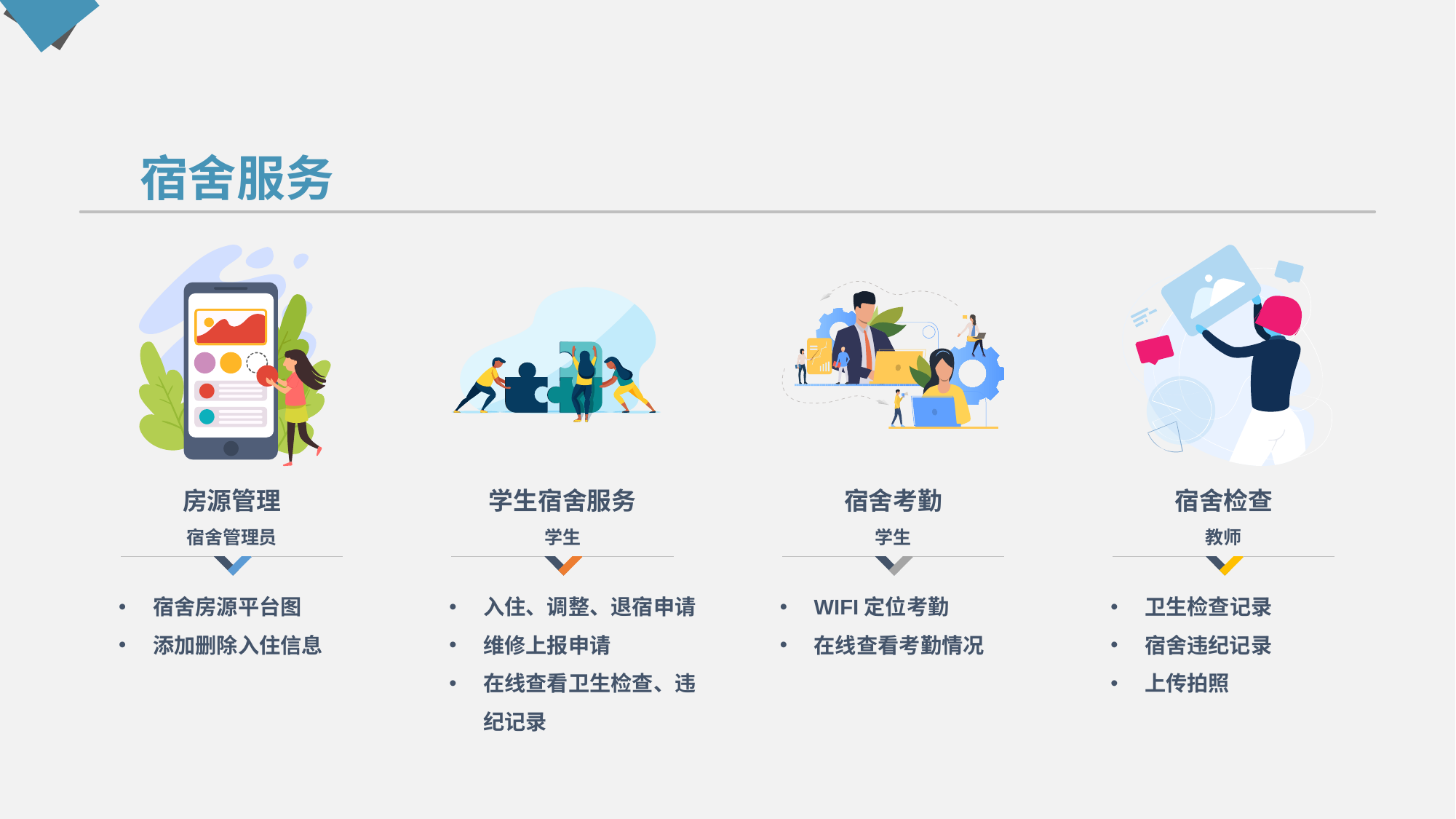

宿舍服务

房源管理
学生宿舍服务
宿舍考勤
宿舍检查
宿舍管理员
学生
学生
教师

宿舍房源平台图
添加删除入住信息
入住、调整、退宿申请
维修上报申请
在线查看卫生检查、违纪记录
WIFI定位考勤
在线查看考勤情况

卫生检查记录
宿舍违纪记录
上传拍照